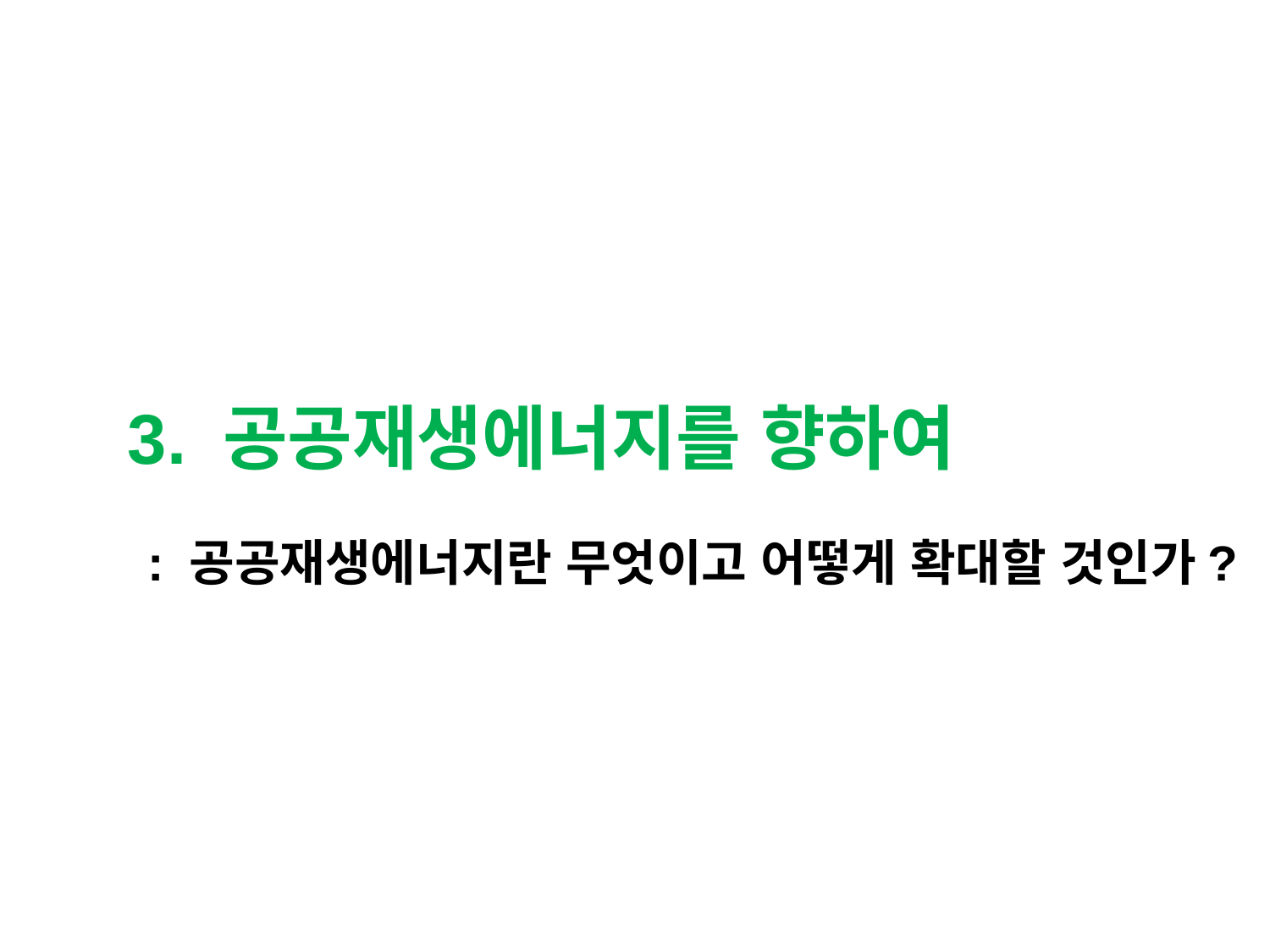

3. 공공재생에너지를 향하여
# : 공공재생에너지란 무엇이고 어떻게 확대할 것인가?